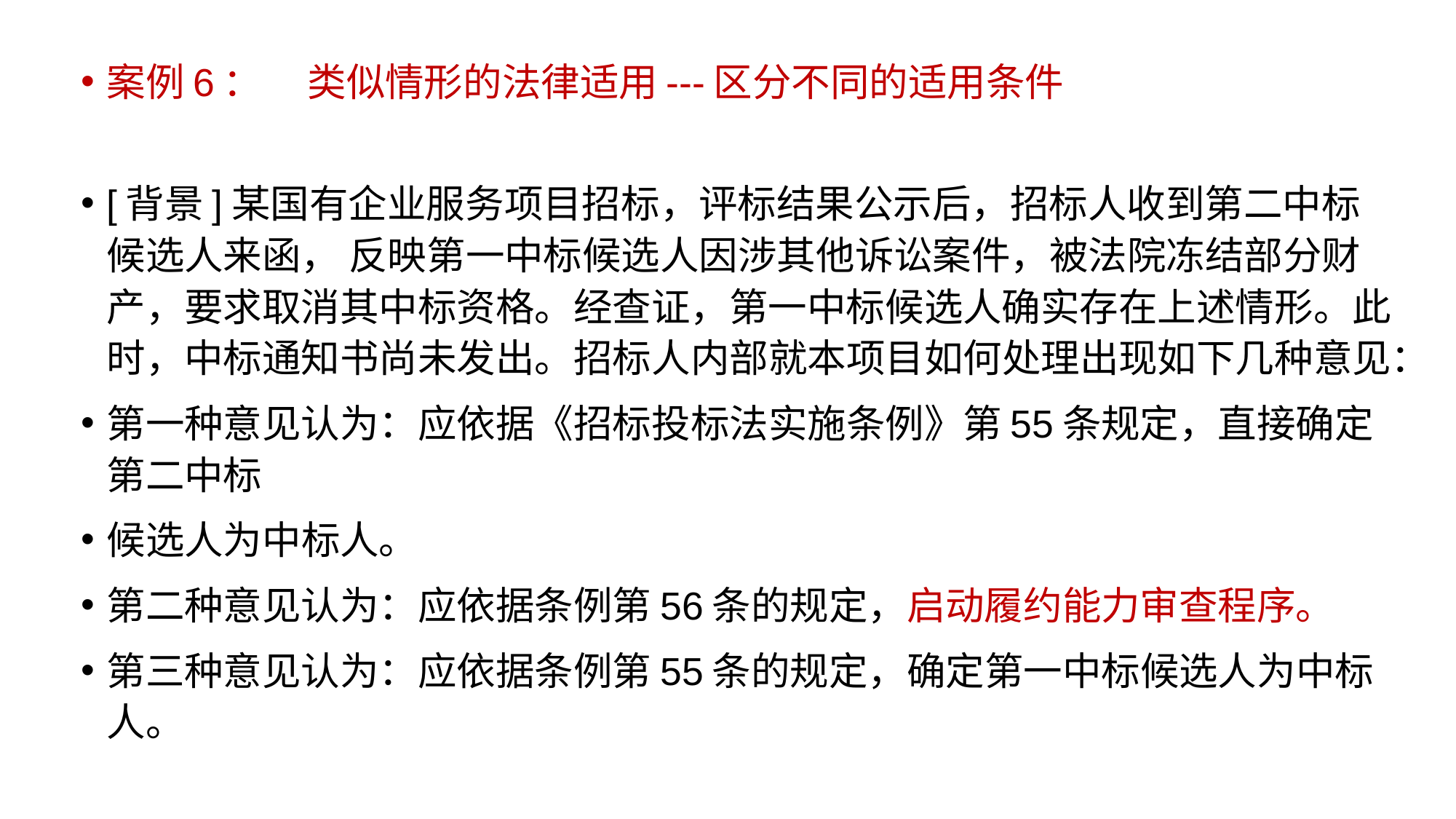

案例6：	类似情形的法律适用---区分不同的适用条件

[背景]某国有企业服务项目招标，评标结果公示后，招标人收到第二中标候选人来函， 反映第一中标候选人因涉其他诉讼案件，被法院冻结部分财产，要求取消其中标资格。经查证，第一中标候选人确实存在上述情形。此时，中标通知书尚未发出。招标人内部就本项目如何处理出现如下几种意见：
第一种意见认为：应依据《招标投标法实施条例》第55条规定，直接确定第二中标
候选人为中标人。
第二种意见认为：应依据条例第56条的规定，启动履约能力审查程序。
第三种意见认为：应依据条例第55条的规定，确定第一中标候选人为中标人。